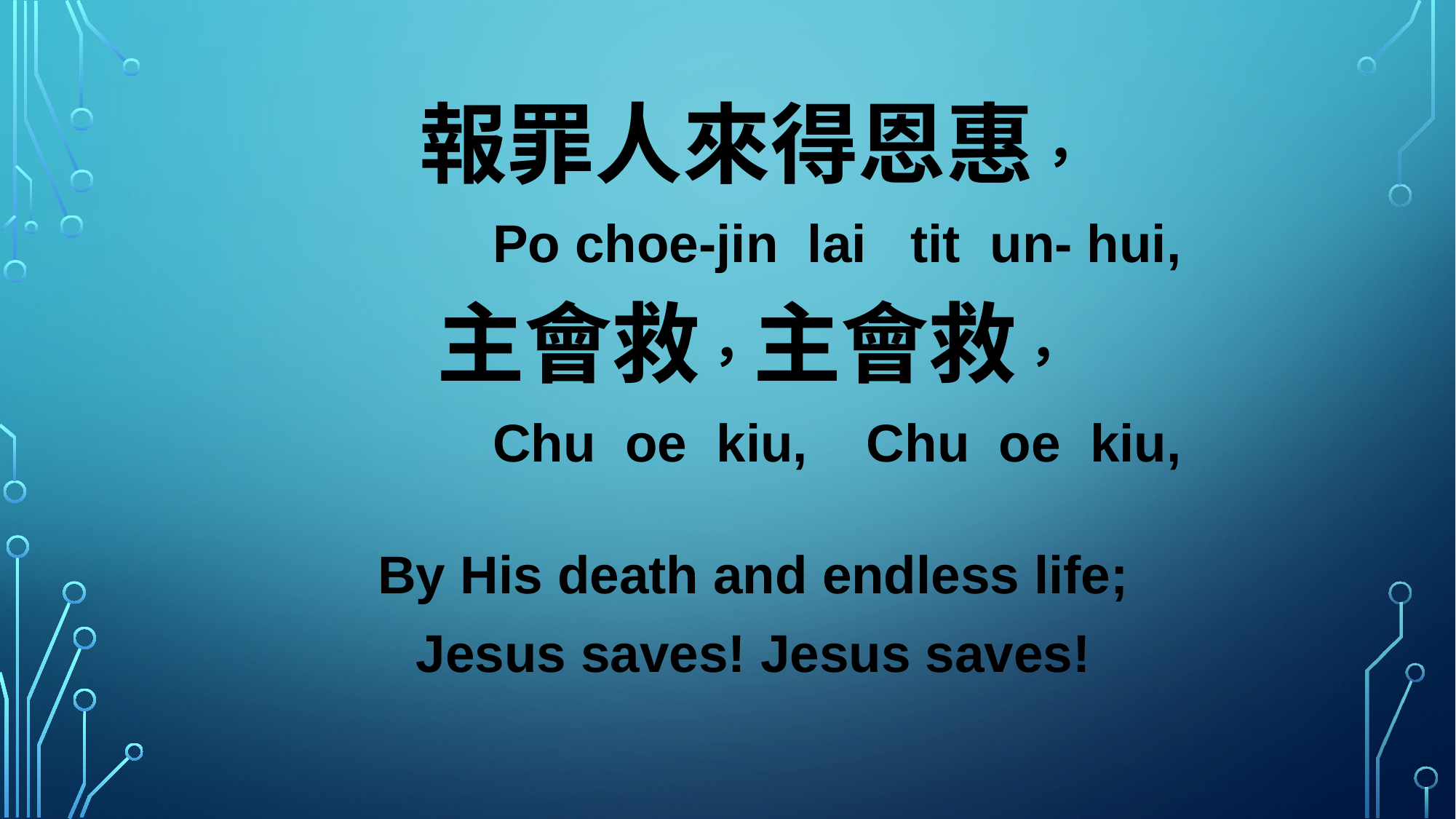

報罪人來得恩惠，
                  Po choe-jin  lai   tit  un- hui,
主會救，主會救，
                  Chu  oe  kiu,    Chu  oe  kiu,

By His death and endless life;
Jesus saves! Jesus saves!